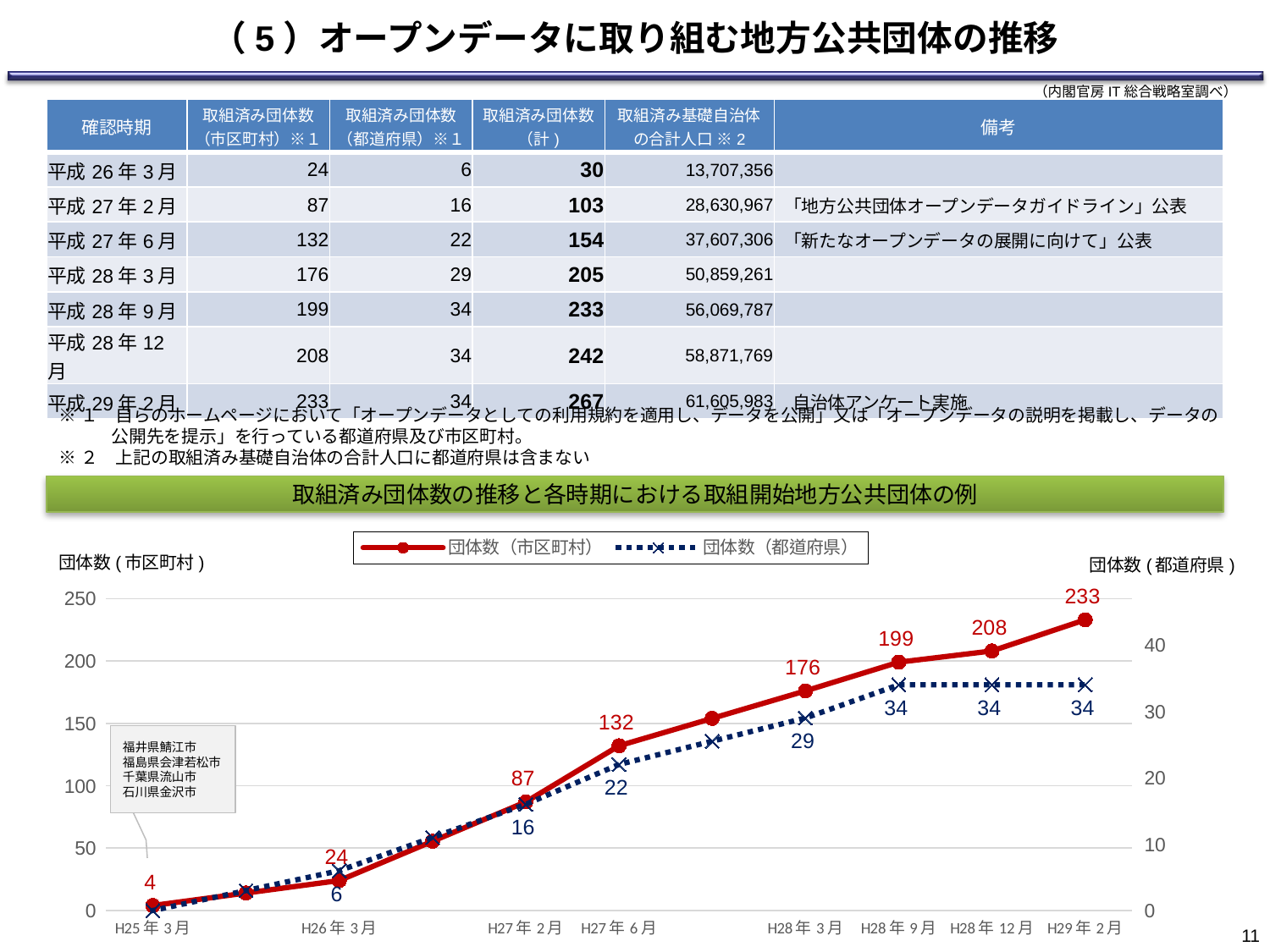

（5）オープンデータに取り組む地方公共団体の推移
（内閣官房IT総合戦略室調べ）
| 確認時期 | 取組済み団体数 （市区町村）※１ | 取組済み団体数 （都道府県）※１ | 取組済み団体数 （計) | 取組済み基礎自治体 の合計人口 ※2 | 備考 |
| --- | --- | --- | --- | --- | --- |
| 平成26年3月 | 24 | 6 | 30 | 13,707,356 |  |
| 平成27年2月 | 87 | 16 | 103 | 28,630,967 | 「地方公共団体オープンデータガイドライン」公表 |
| 平成27年6月 | 132 | 22 | 154 | 37,607,306 | 「新たなオープンデータの展開に向けて」公表 |
| 平成28年3月 | 176 | 29 | 205 | 50,859,261 |  |
| 平成28年9月 | 199 | 34 | 233 | 56,069,787 |  |
| 平成28年12月 | 208 | 34 | 242 | 58,871,769 |  |
| 平成29年2月 | 233 | 34 | 267 | 61,605,983 | 自治体アンケート実施 |
※１　自らのホームページにおいて「オープンデータとしての利用規約を適用し、データを公開」又は「オープンデータの説明を掲載し、データの
　　　公開先を提示」を行っている都道府県及び市区町村。
※２　上記の取組済み基礎自治体の合計人口に都道府県は含まない
取組済み団体数の推移と各時期における取組開始地方公共団体の例

### Chart

| Category | 団体数（市区町村） | 団体数（都道府県） |
|---|---|---|
| H25年3月 | 4.0 | 0.0 |
|  | 14.0 | 3.0 |
| H26年3月 | 24.0 | 6.0 |
|  | 55.5 | 11.0 |
| H27年2月 | 87.0 | 16.0 |
| H27年6月 | 132.0 | 22.0 |
|  | 154.0 | 25.5 |
| H28年3月 | 176.0 | 29.0 |
| H28年9月 | 199.0 | 34.0 |
| H28年12月 | 208.0 | 34.0 |
| H29年2月 | 233.0 | 34.0 |
福井県鯖江市
福島県会津若松市
千葉県流山市
石川県金沢市
11